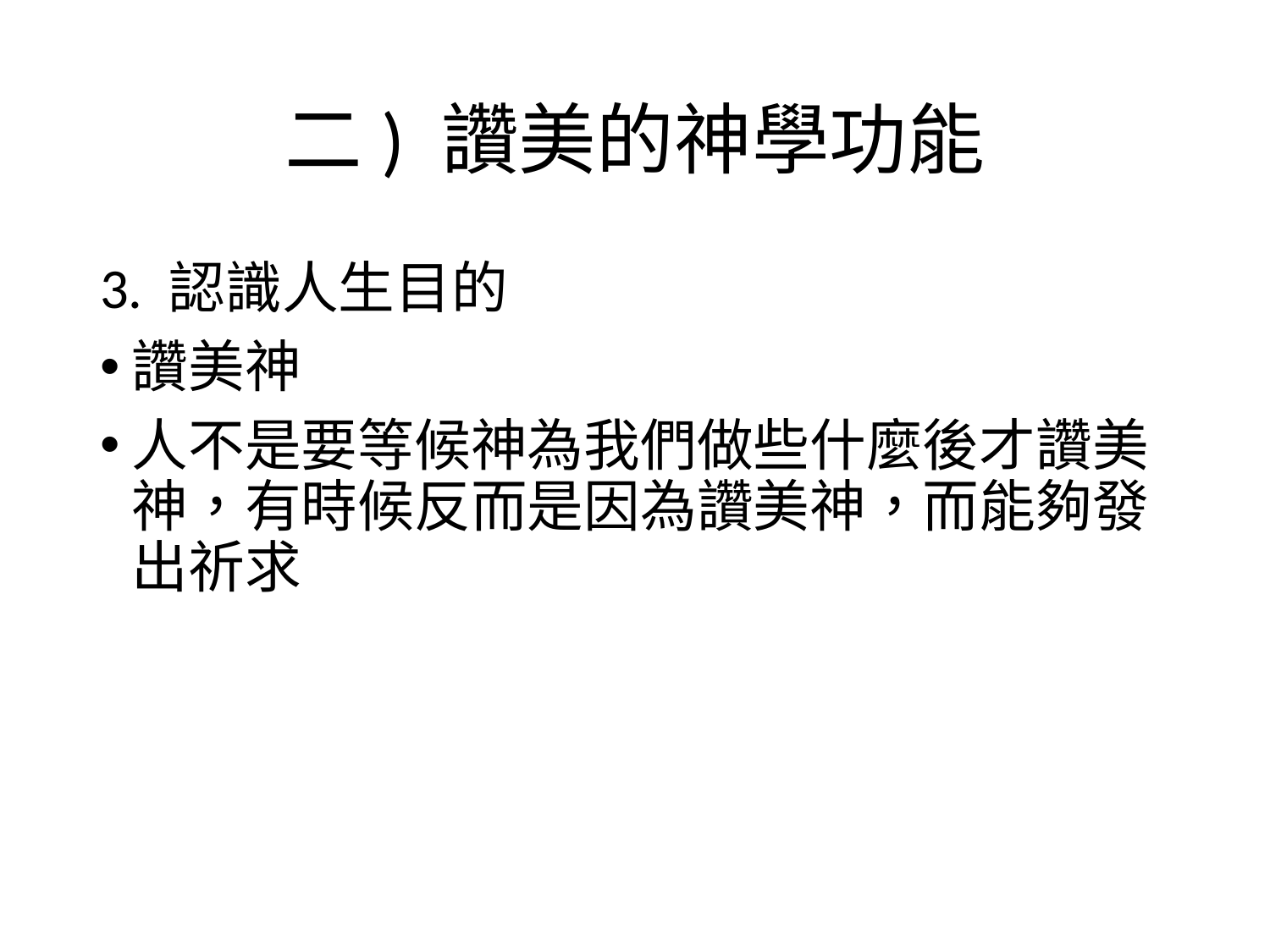

# 二) 讚美的神學功能
3. 認識人生目的
讚美神
人不是要等候神為我們做些什麼後才讚美神，有時候反而是因為讚美神，而能夠發出祈求